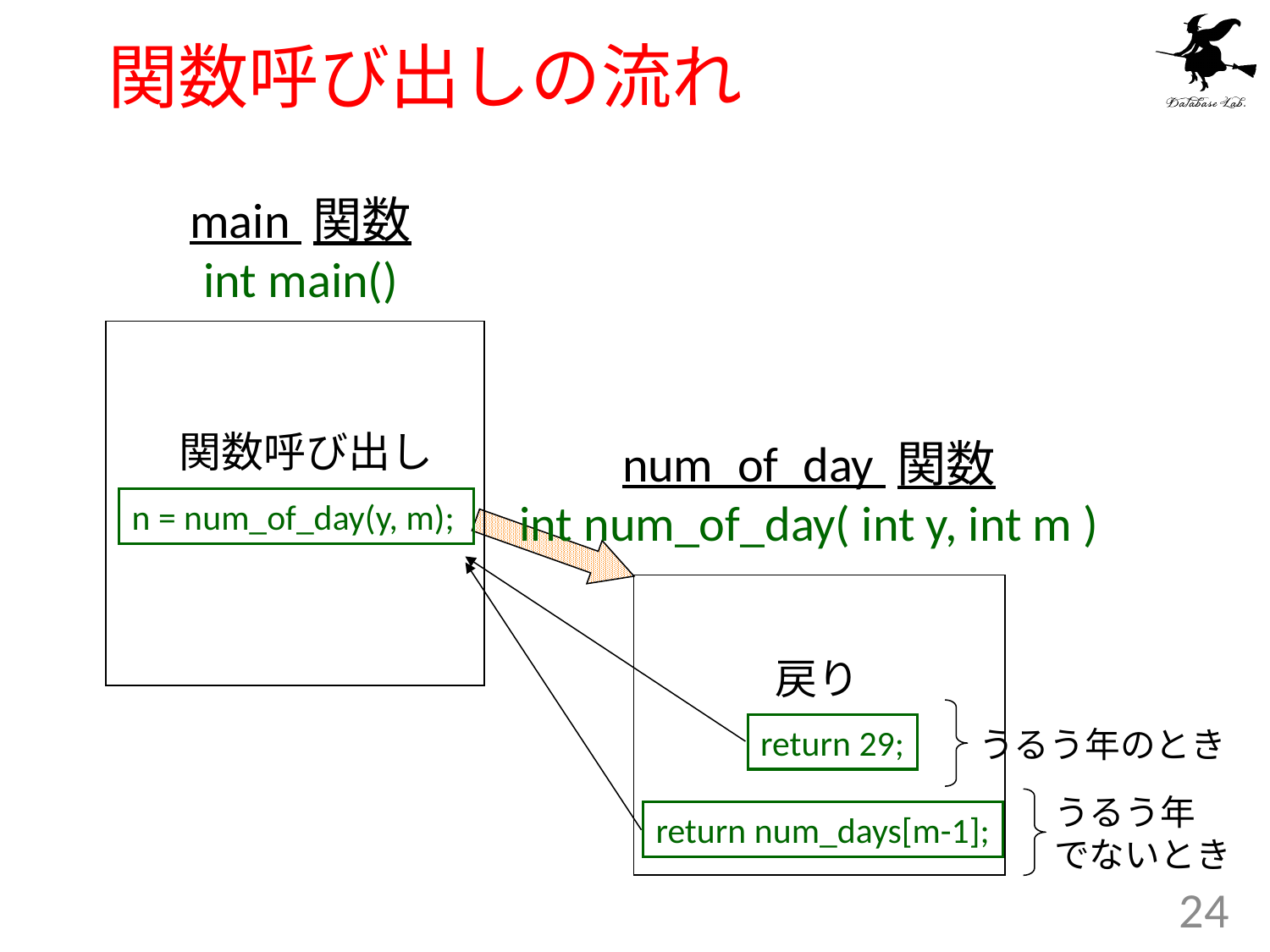

# 関数呼び出しの流れ
main 関数
int main()

関数呼び出し
num_of_day 関数
int num_of_day( int y, int m )
n = num_of_day(y, m);

戻り

return 29;
うるう年のとき
うるう年
でないとき

return num_days[m-1];
24